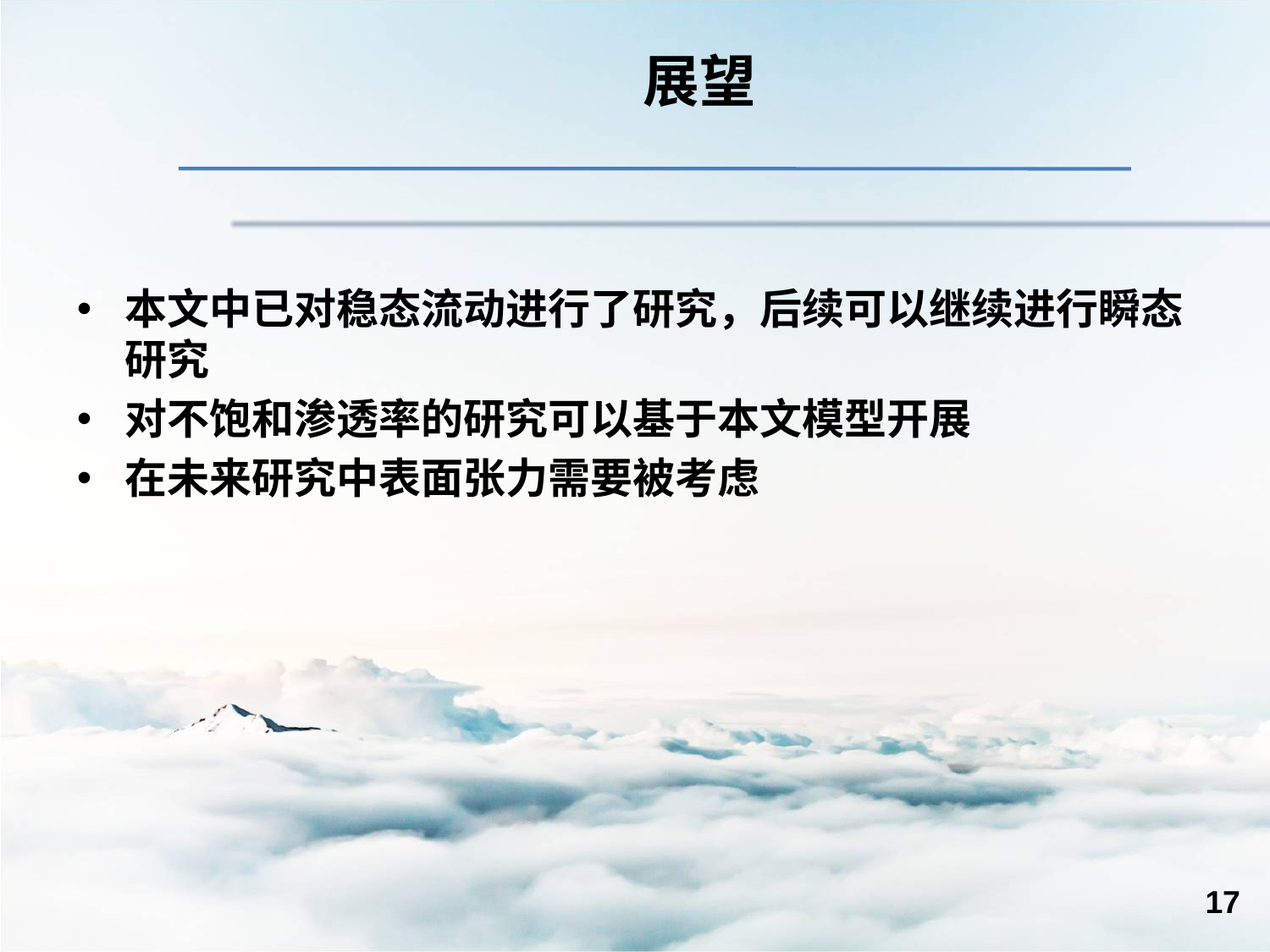

# 展望
本文中已对稳态流动进行了研究，后续可以继续进行瞬态研究
对不饱和渗透率的研究可以基于本文模型开展
在未来研究中表面张力需要被考虑